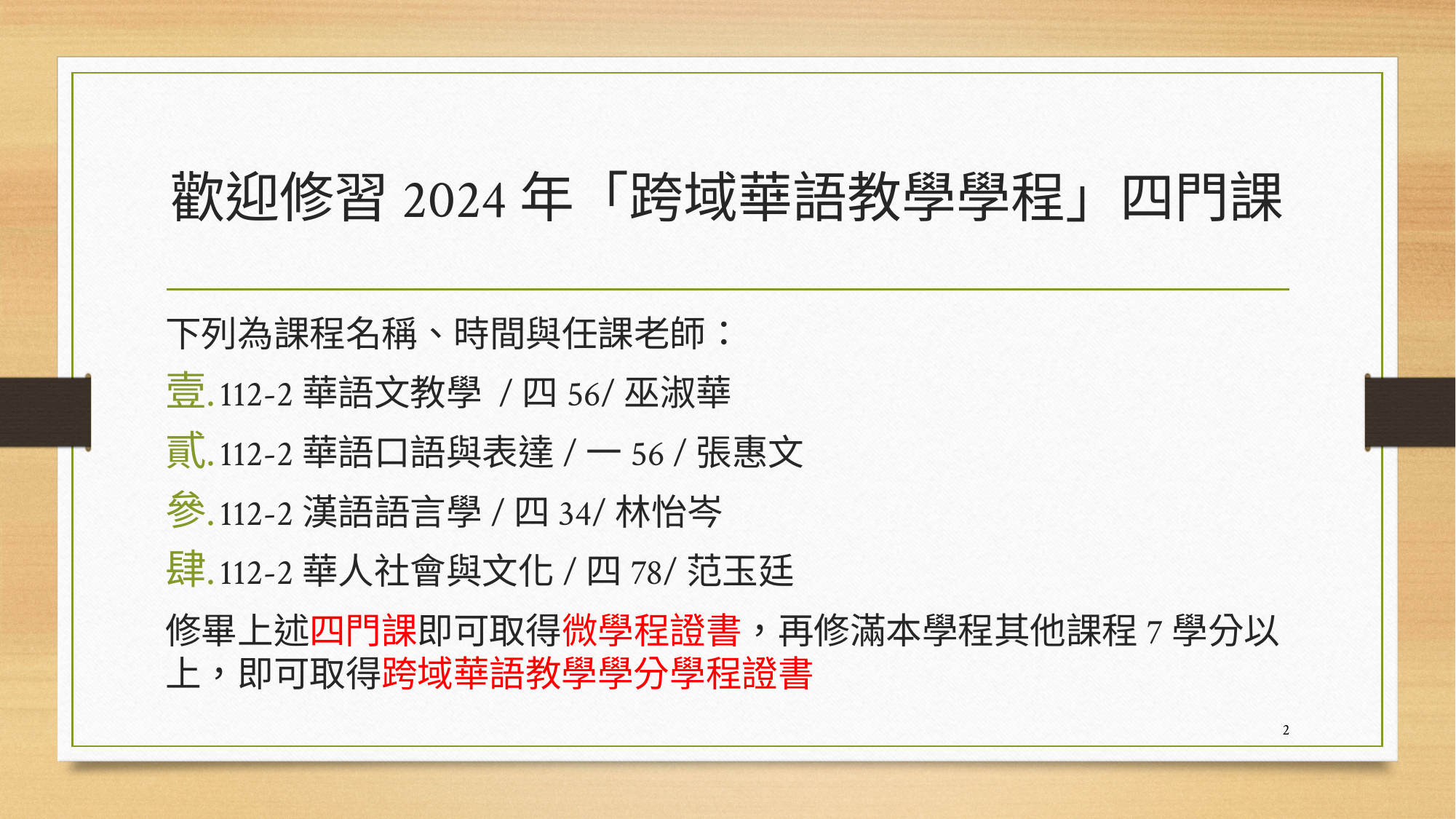

# 歡迎修習2024年「跨域華語教學學程」四門課
下列為課程名稱、時間與任課老師：
112-2華語文教學 /四56/巫淑華
112-2華語口語與表達/一56 /張惠文
112-2漢語語言學/四34/林怡岑
112-2華人社會與文化/四78/范玉廷
修畢上述四門課即可取得微學程證書，再修滿本學程其他課程7學分以上，即可取得跨域華語教學學分學程證書
2